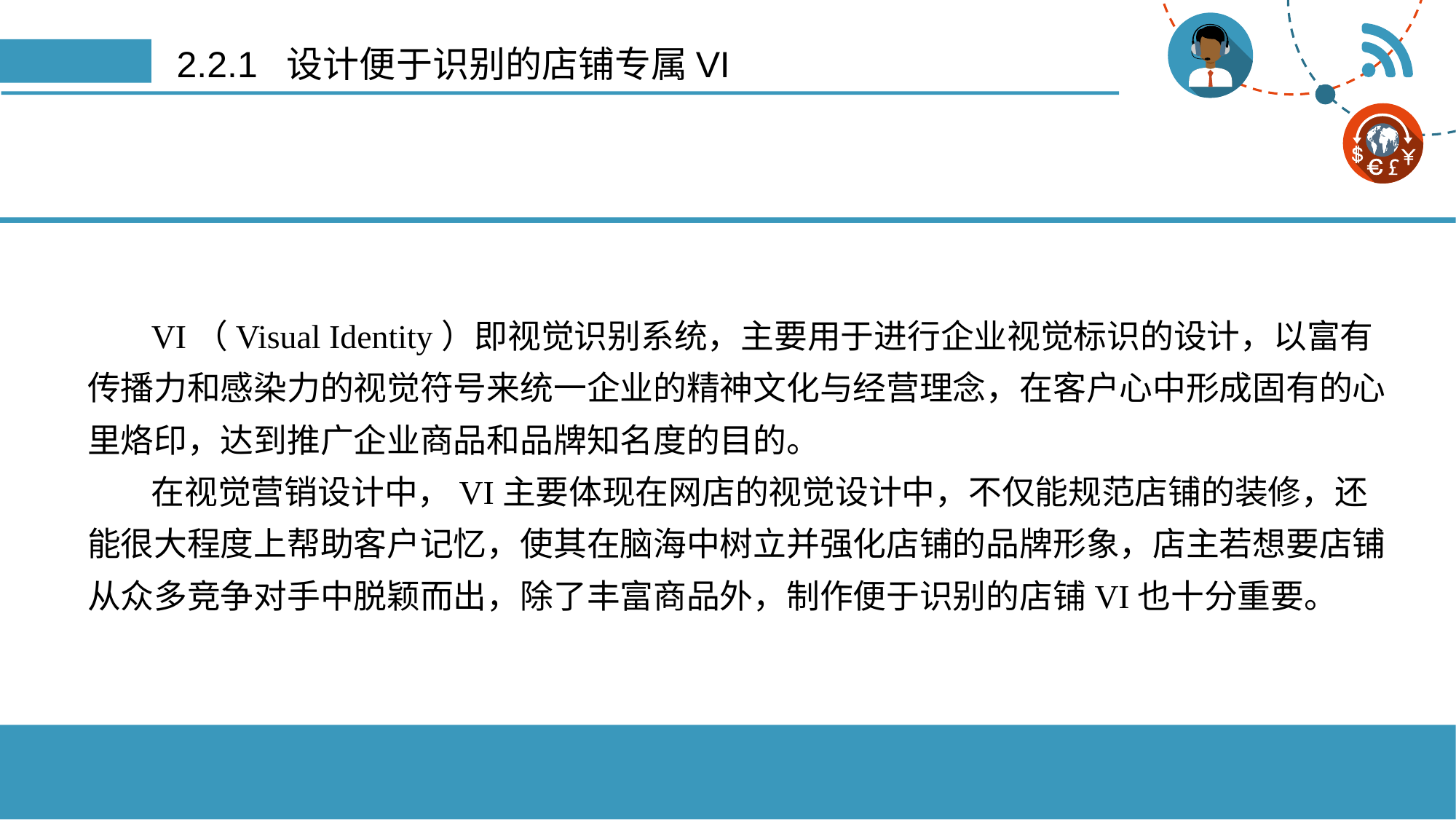

# 2.2.1  设计便于识别的店铺专属VI

VI（Visual Identity）即视觉识别系统，主要用于进行企业视觉标识的设计，以富有传播力和感染力的视觉符号来统一企业的精神文化与经营理念，在客户心中形成固有的心里烙印，达到推广企业商品和品牌知名度的目的。
在视觉营销设计中，VI主要体现在网店的视觉设计中，不仅能规范店铺的装修，还能很大程度上帮助客户记忆，使其在脑海中树立并强化店铺的品牌形象，店主若想要店铺从众多竞争对手中脱颖而出，除了丰富商品外，制作便于识别的店铺VI也十分重要。